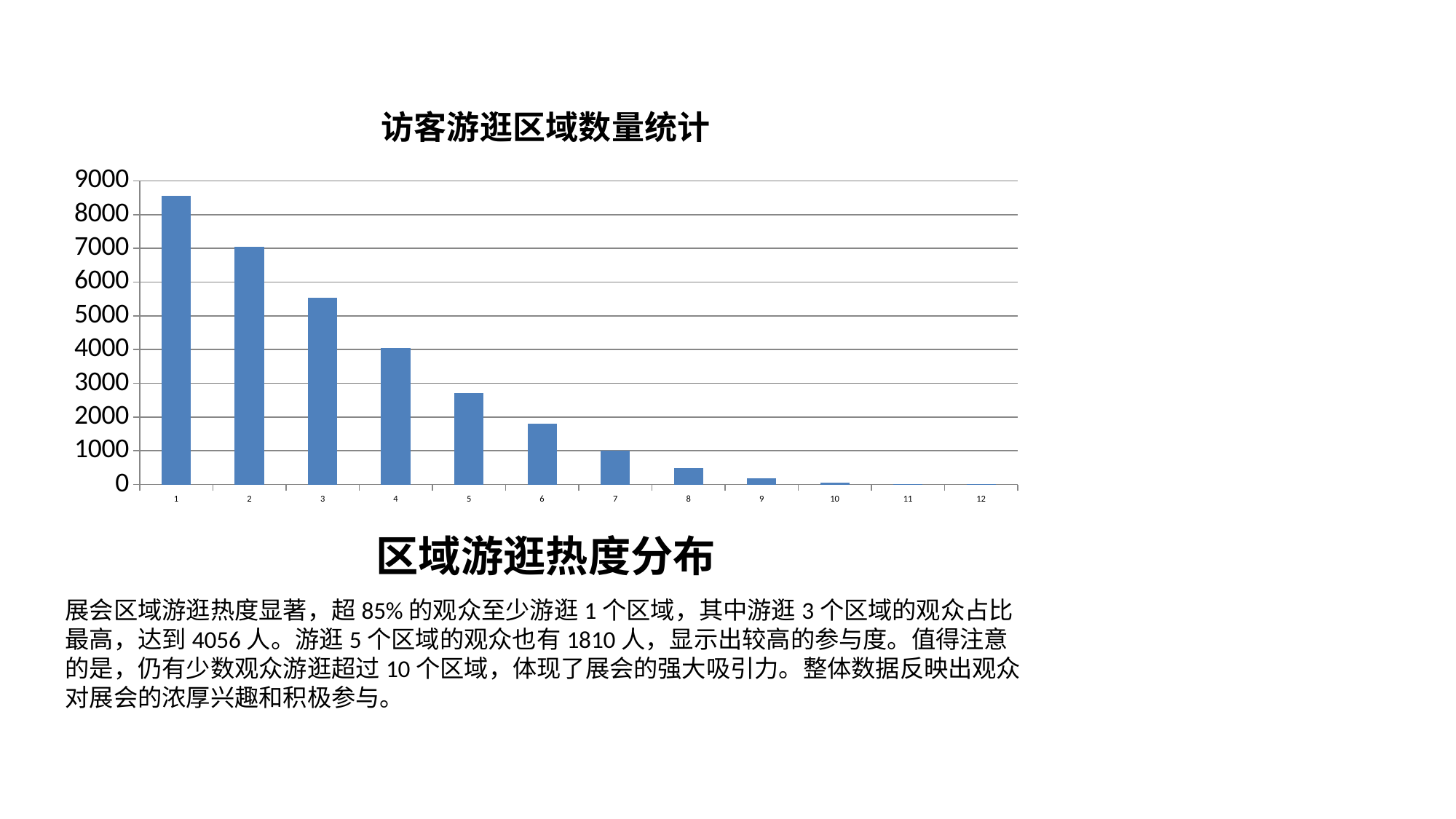

### Chart: 访客游逛区域数量统计

| Category | 访问次数 |
|---|---|
| 1 | 8554.0 |
| 2 | 7040.0 |
| 3 | 5531.0 |
| 4 | 4056.0 |
| 5 | 2711.0 |
| 6 | 1810.0 |
| 7 | 1014.0 |
| 8 | 481.0 |
| 9 | 180.0 |
| 10 | 46.0 |
| 11 | 12.0 |
| 12 | 2.0 |
区域游逛热度分布
展会区域游逛热度显著，超85%的观众至少游逛1个区域，其中游逛3个区域的观众占比最高，达到4056人。游逛5个区域的观众也有1810人，显示出较高的参与度。值得注意的是，仍有少数观众游逛超过10个区域，体现了展会的强大吸引力。整体数据反映出观众对展会的浓厚兴趣和积极参与。